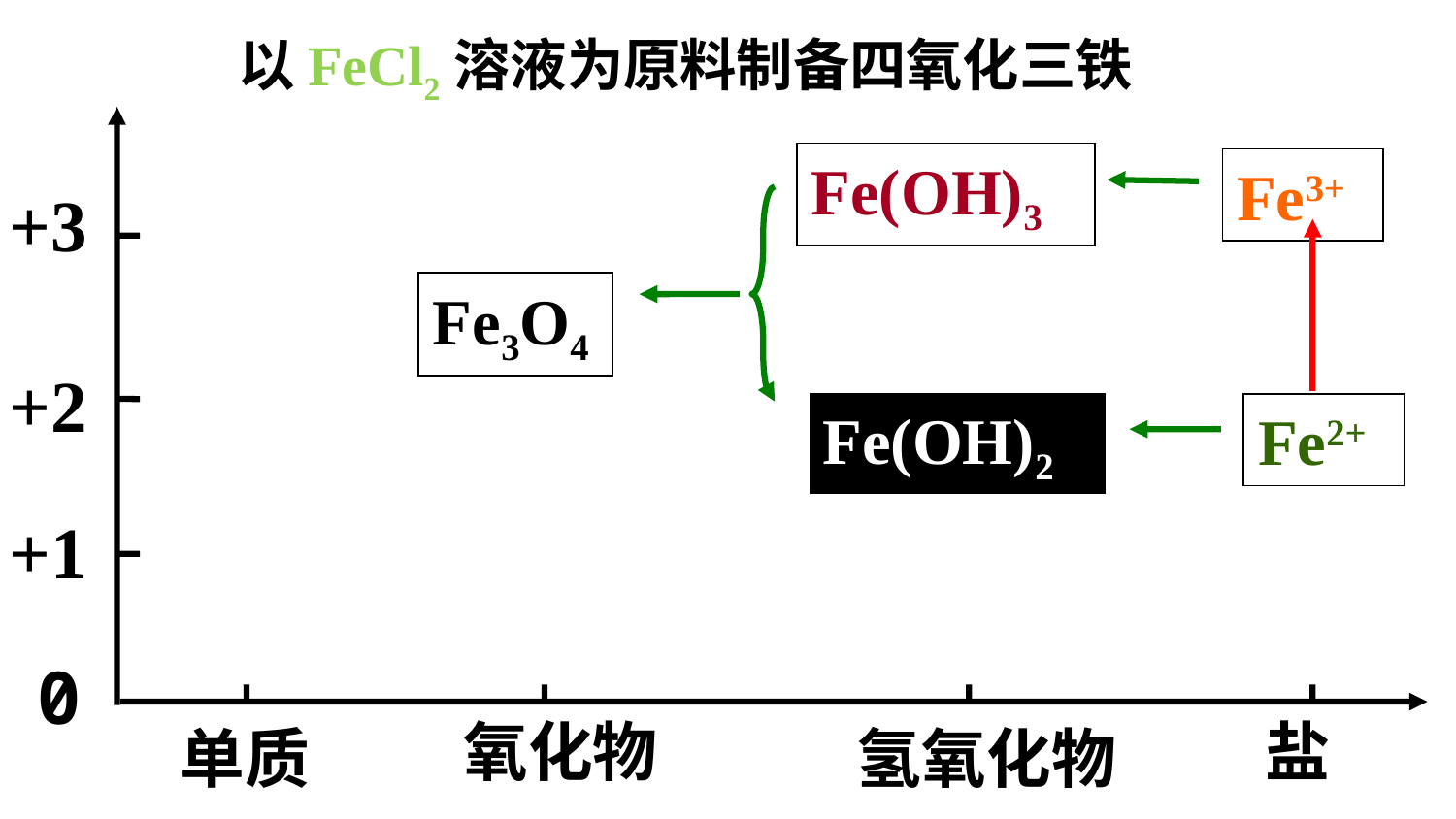

以FeCl2溶液为原料制备四氧化三铁

+3

+2

+1

0
Fe(OH)3
Fe3+

Fe3O4

Fe(OH)2
Fe2+

氧化物
盐
单质
氢氧化物